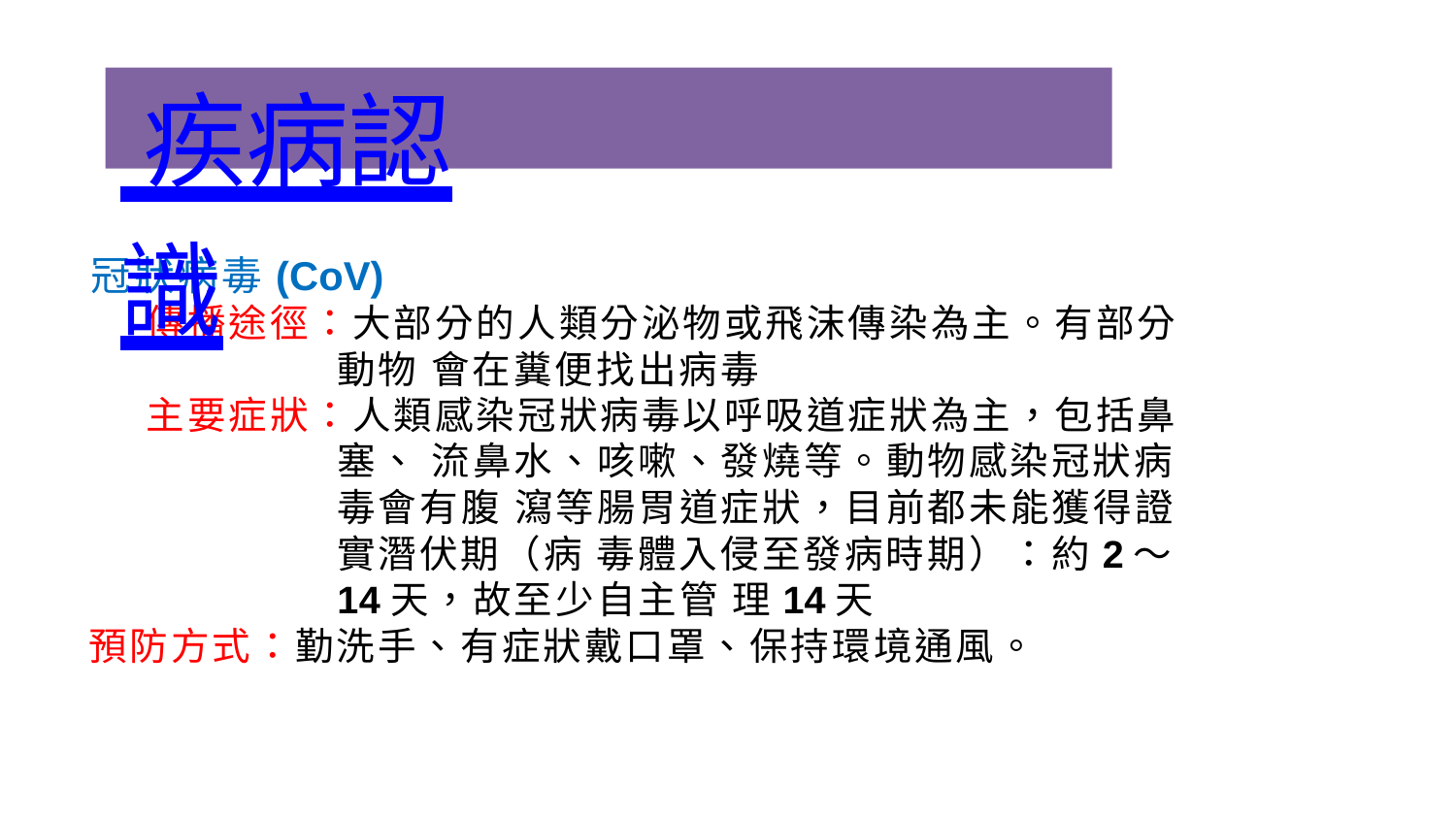

# 疾病認識
冠狀病毒(CoV)
傳播途徑：大部分的人類分泌物或飛沫傳染為主。有部分動物 會在糞便找出病毒
主要症狀：人類感染冠狀病毒以呼吸道症狀為主，包括鼻塞、 流鼻水、咳嗽、發燒等。動物感染冠狀病毒會有腹 瀉等腸胃道症狀，目前都未能獲得證實潛伏期（病 毒體入侵至發病時期）：約2～14天，故至少自主管 理14天
預防方式：勤洗手、有症狀戴口罩、保持環境通風。